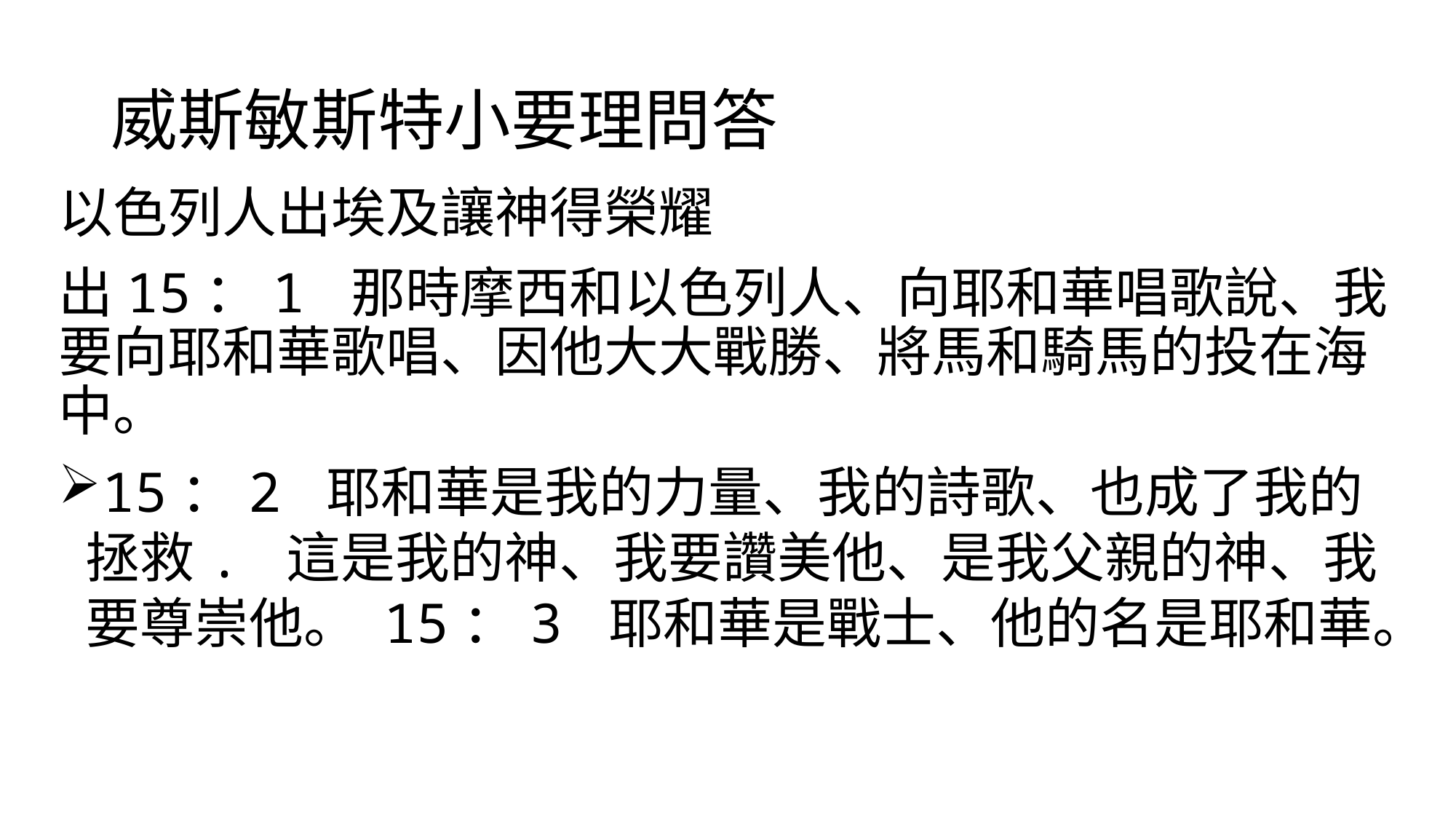

# 威斯敏斯特小要理問答
以色列人出埃及讓神得榮耀
出15：1 那時摩西和以色列人、向耶和華唱歌說、我要向耶和華歌唱、因他大大戰勝、將馬和騎馬的投在海中。
15：2 耶和華是我的力量、我的詩歌、也成了我的拯救. 這是我的神、我要讚美他、是我父親的神、我要尊崇他。 15：3 耶和華是戰士、他的名是耶和華。